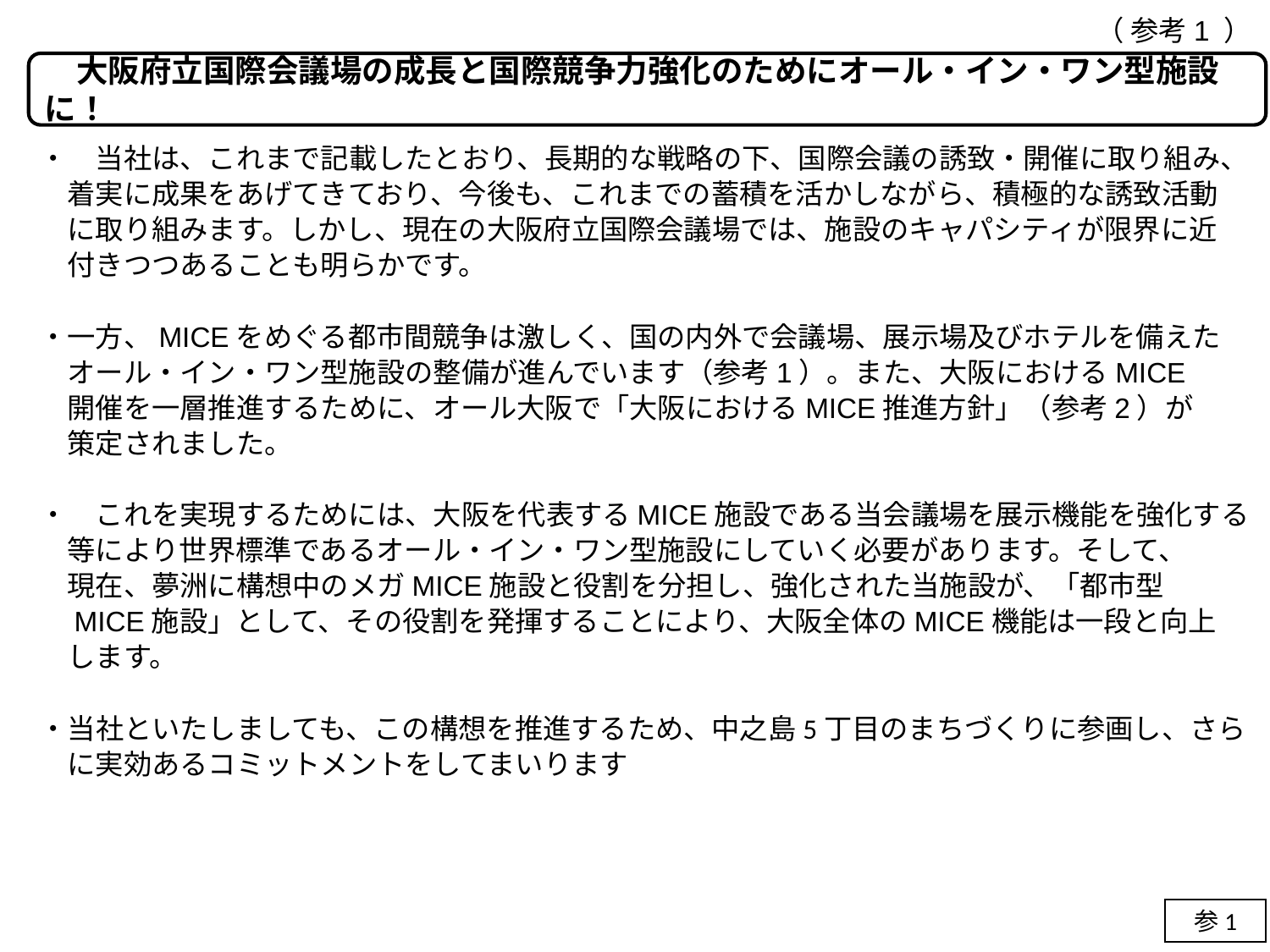

（ 参考1 ）

　大阪府立国際会議場の成長と国際競争力強化のためにオール・イン・ワン型施設に！

・　当社は、これまで記載したとおり、長期的な戦略の下、国際会議の誘致・開催に取り組み、
　着実に成果をあげてきており、今後も、これまでの蓄積を活かしながら、積極的な誘致活動
　に取り組みます。しかし、現在の大阪府立国際会議場では、施設のキャパシティが限界に近
　付きつつあることも明らかです。

・一方、MICEをめぐる都市間競争は激しく、国の内外で会議場、展示場及びホテルを備えた
　オール・イン・ワン型施設の整備が進んでいます（参考1）。また、大阪におけるMICE
　開催を一層推進するために、オール大阪で「大阪におけるMICE推進方針」（参考2）が
　策定されました。

・　これを実現するためには、大阪を代表するMICE施設である当会議場を展示機能を強化する
　等により世界標準であるオール・イン・ワン型施設にしていく必要があります。そして、
　現在、夢洲に構想中のメガMICE施設と役割を分担し、強化された当施設が、「都市型
　MICE施設」として、その役割を発揮することにより、大阪全体のMICE機能は一段と向上
　します。

・当社といたしましても、この構想を推進するため、中之島5丁目のまちづくりに参画し、さら
　に実効あるコミットメントをしてまいります
参1